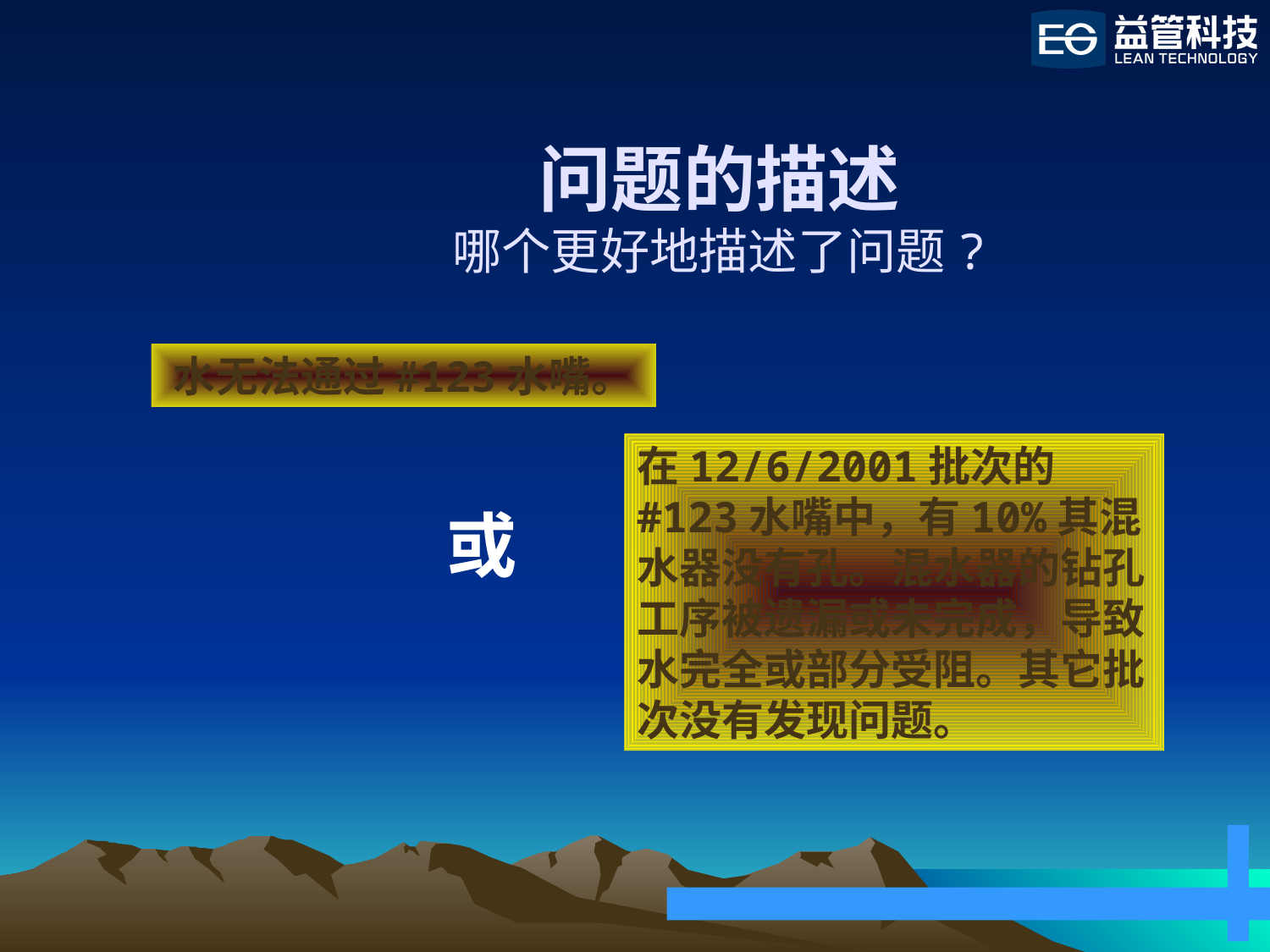

问题的描述
哪个更好地描述了问题?
水无法通过#123水嘴。
在12/6/2001批次的#123水嘴中，有10%其混水器没有孔。混水器的钻孔工序被遗漏或未完成，导致水完全或部分受阻。其它批次没有发现问题。
或